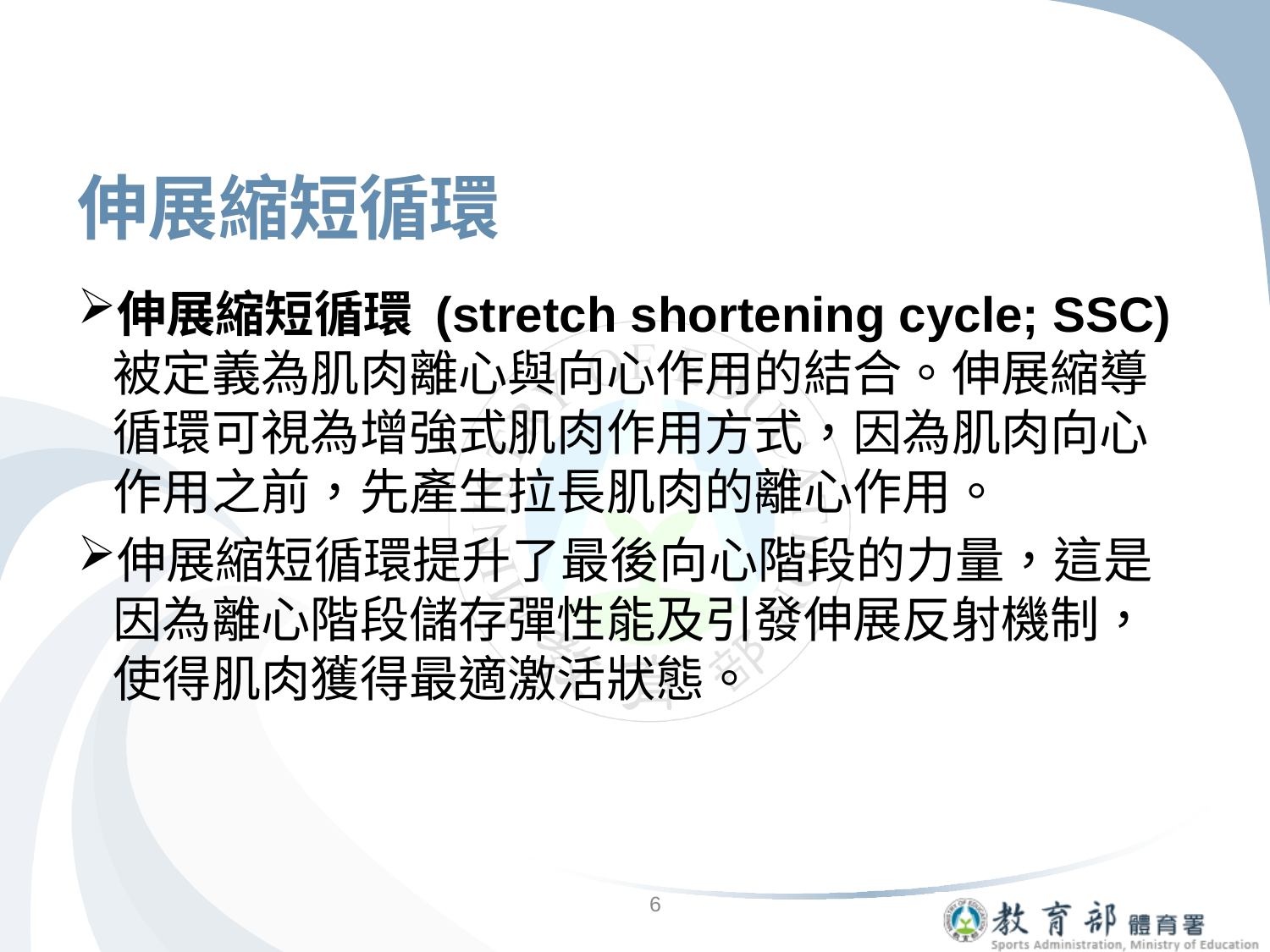

# 伸展縮短循環
伸展縮短循環 (stretch shortening cycle; SSC) 被定義為肌肉離心與向心作用的結合。伸展縮導循環可視為增強式肌肉作用方式，因為肌肉向心作用之前，先產生拉長肌肉的離心作用。
伸展縮短循環提升了最後向心階段的力量，這是因為離心階段儲存彈性能及引發伸展反射機制，使得肌肉獲得最適激活狀態。
6